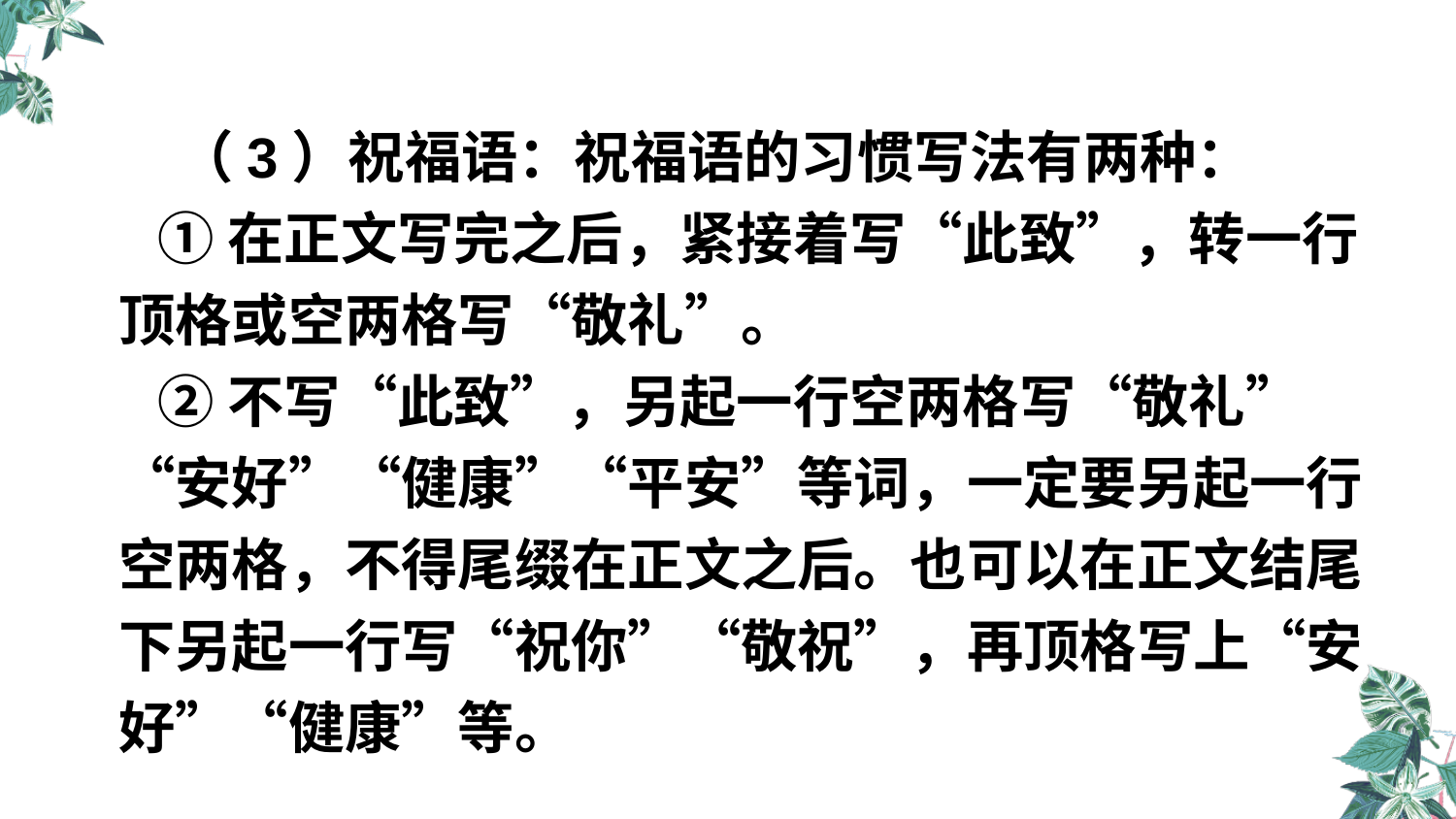

（3）祝福语：祝福语的习惯写法有两种：
   ①在正文写完之后，紧接着写“此致”，转一行顶格或空两格写“敬礼”。
   ②不写“此致”，另起一行空两格写“敬礼”“安好”“健康”“平安”等词，一定要另起一行空两格，不得尾缀在正文之后。也可以在正文结尾下另起一行写“祝你”“敬祝”，再顶格写上“安好”“健康”等。